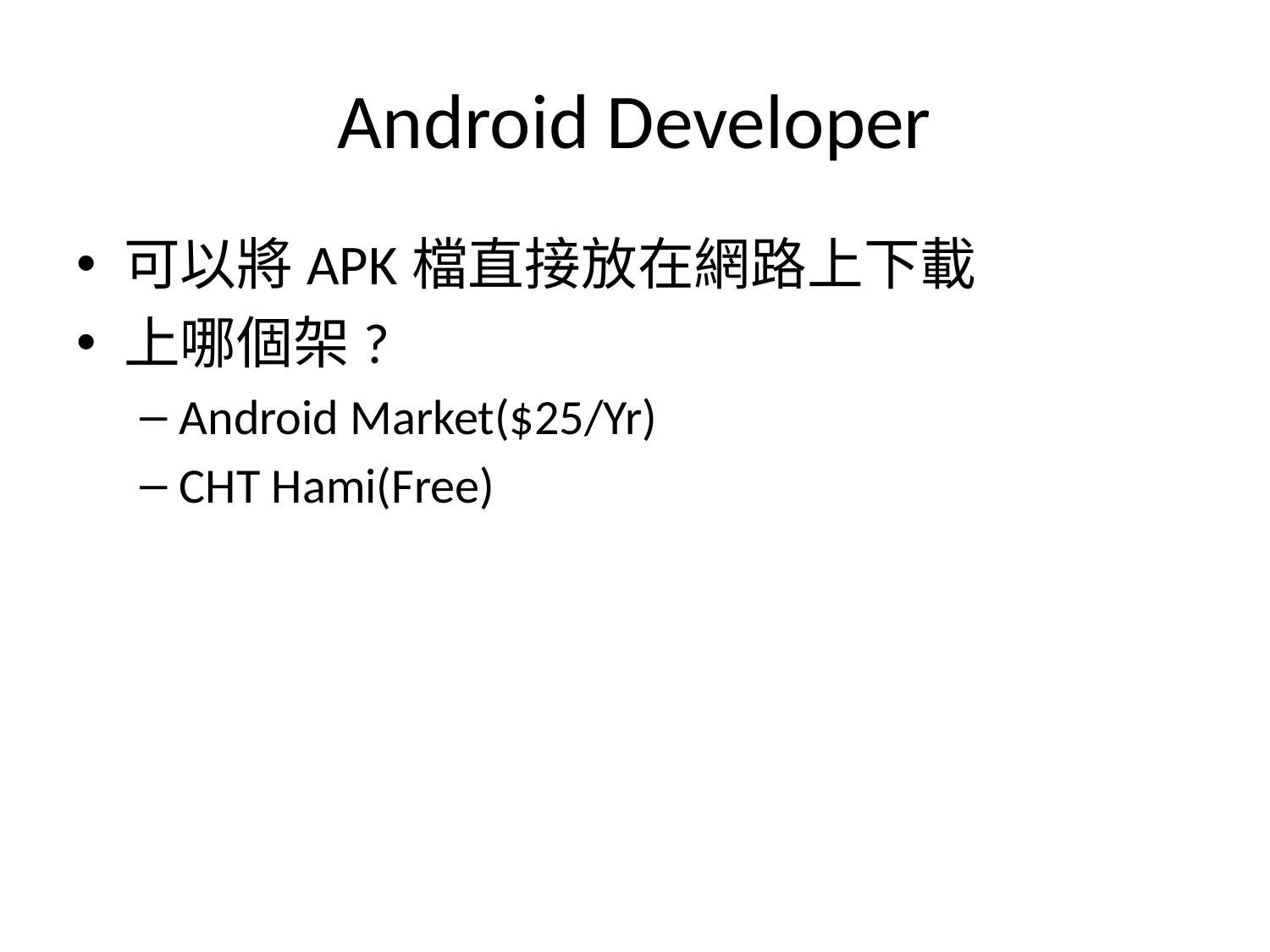

# Android Developer
可以將APK檔直接放在網路上下載
上哪個架?
Android Market($25/Yr)
CHT Hami(Free)